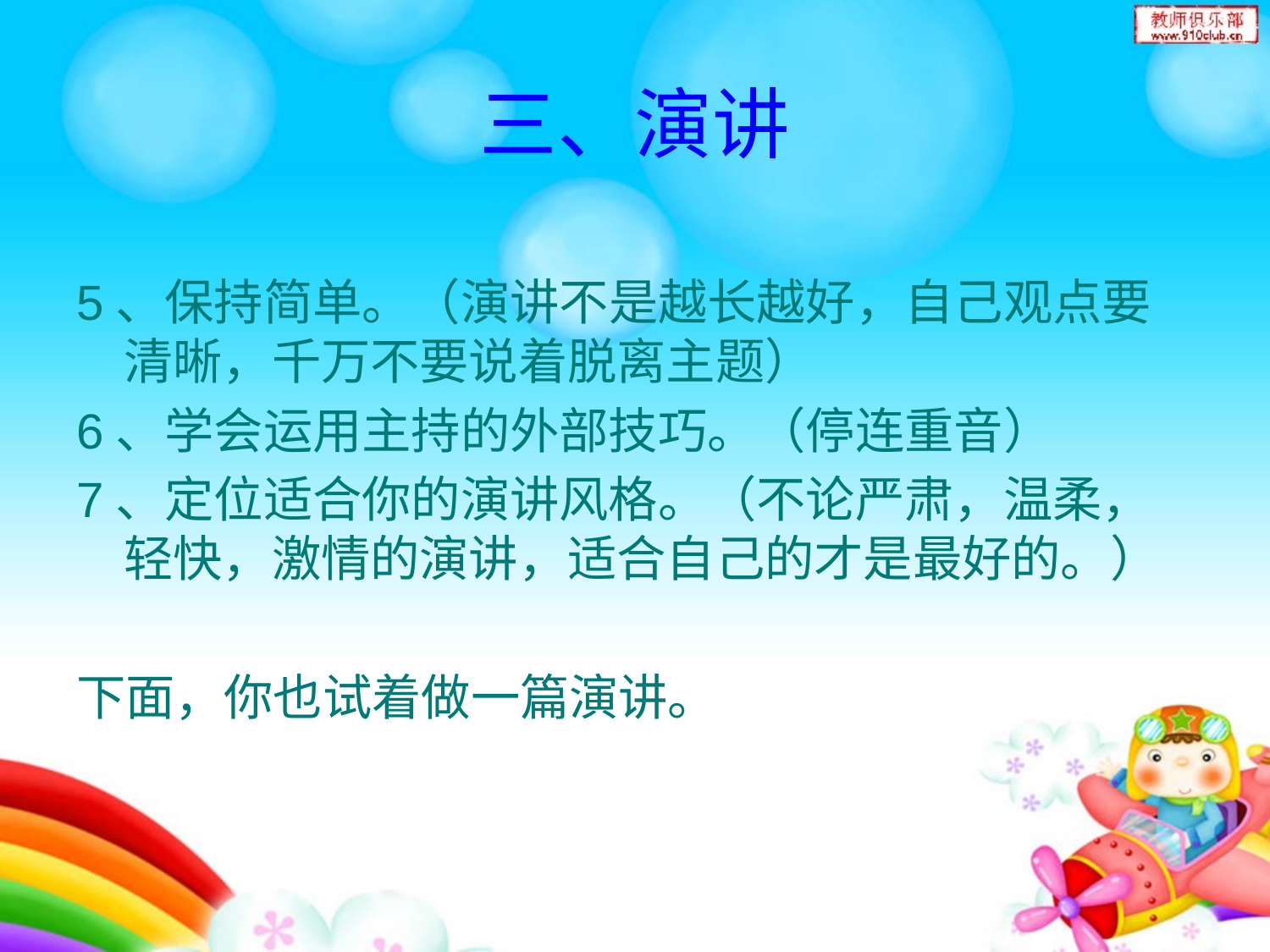

# 三、演讲
5、保持简单。（演讲不是越长越好，自己观点要清晰，千万不要说着脱离主题）
6、学会运用主持的外部技巧。（停连重音）
7、定位适合你的演讲风格。（不论严肃，温柔，轻快，激情的演讲，适合自己的才是最好的。）

下面，你也试着做一篇演讲。